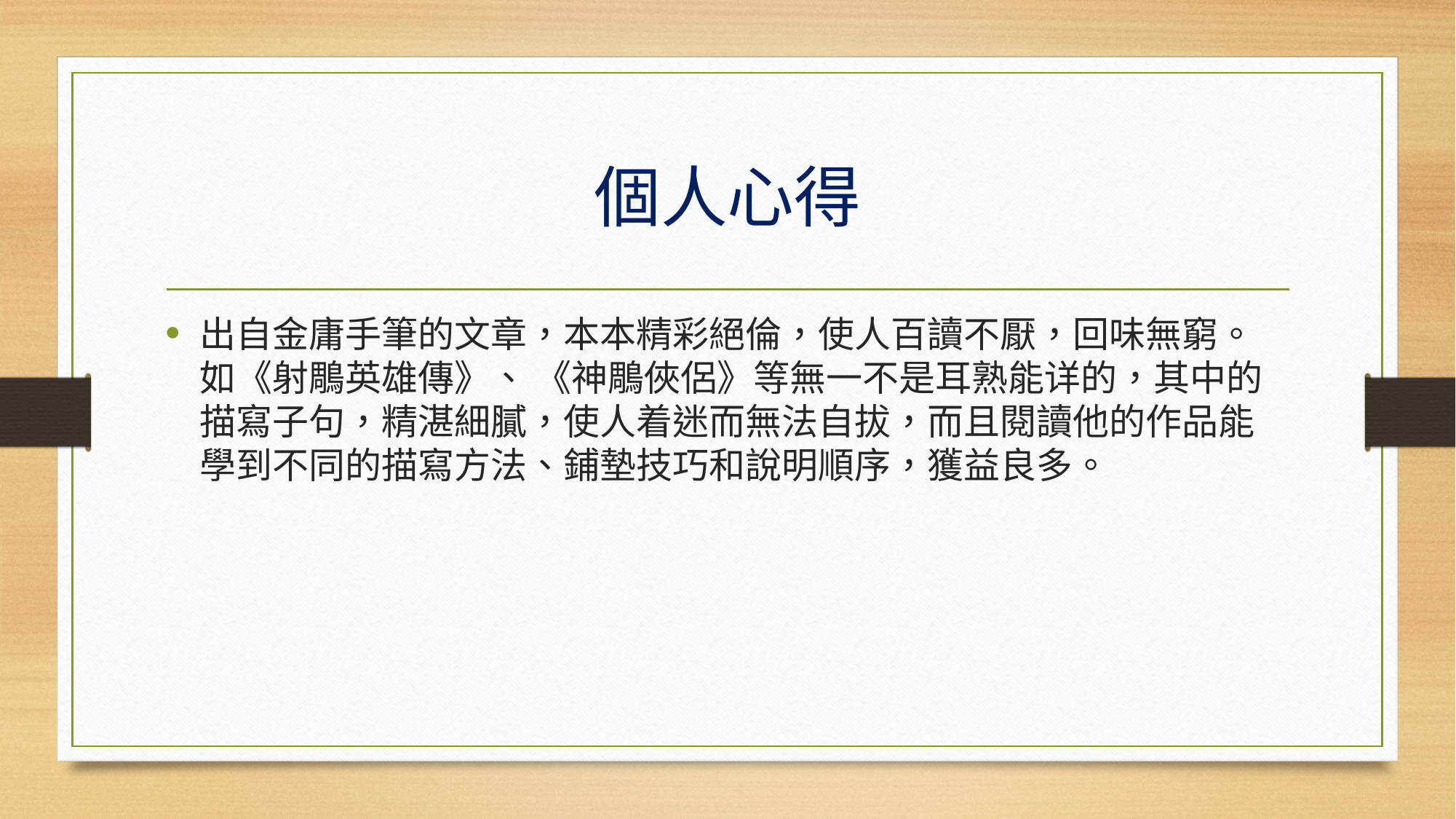

# 個人心得
出自金庸手筆的文章，本本精彩絕倫，使人百讀不厭，回味無窮。如《射鵰英雄傳》、 《神鵰俠侶》等無一不是耳熟能详的，其中的描寫子句，精湛細膩，使人着迷而無法自拔，而且閱讀他的作品能學到不同的描寫方法、鋪墊技巧和說明順序，獲益良多。